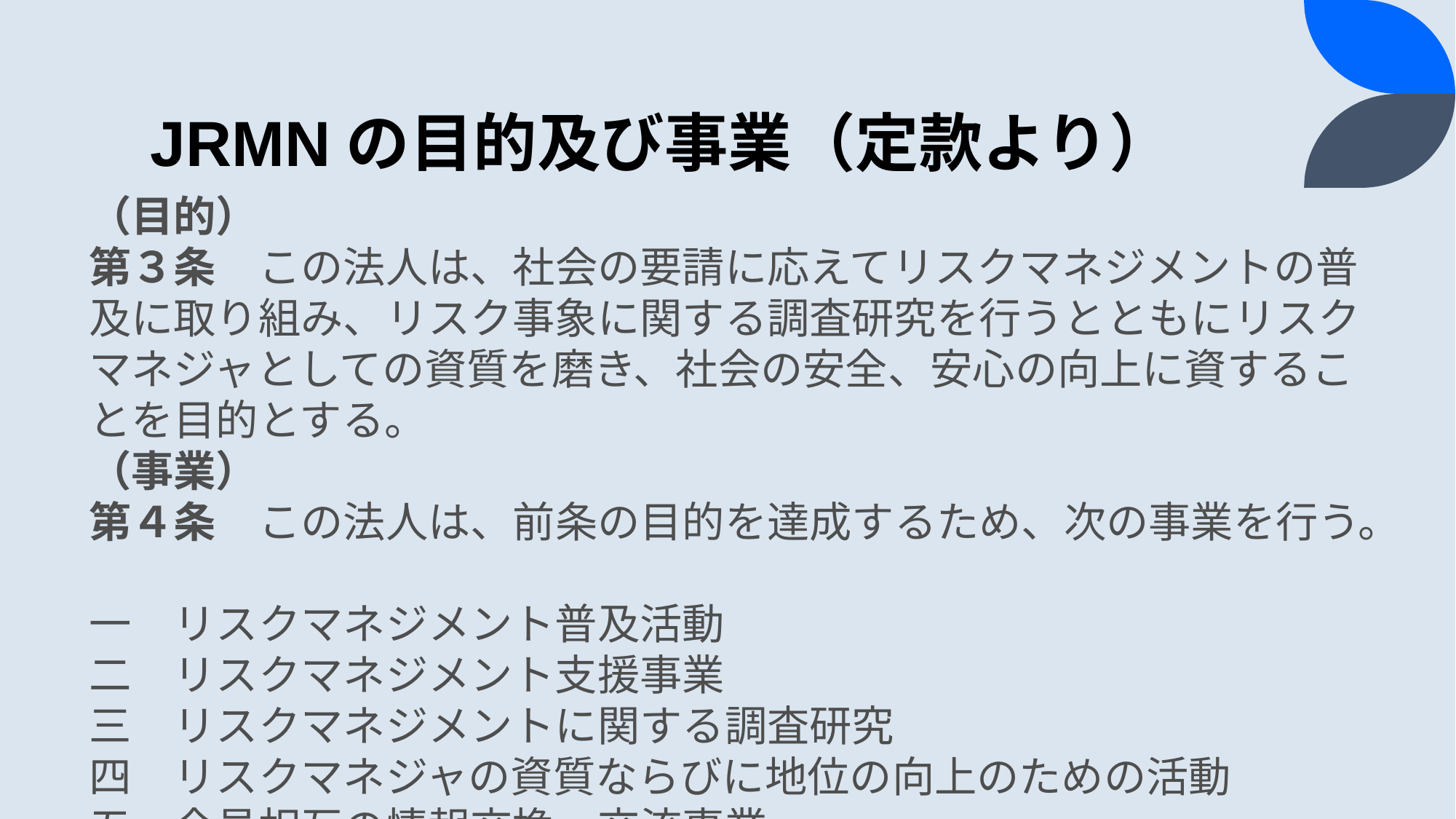

# JRMNの目的及び事業（定款より）
（目的）
第３条　この法人は、社会の要請に応えてリスクマネジメントの普及に取り組み、リスク事象に関する調査研究を行うとともにリスクマネジャとしての資質を磨き、社会の安全、安心の向上に資することを目的とする。
（事業）
第４条　この法人は、前条の目的を達成するため、次の事業を行う。
一　リスクマネジメント普及活動
二　リスクマネジメント支援事業
三　リスクマネジメントに関する調査研究
四　リスクマネジャの資質ならびに地位の向上のための活動
五　会員相互の情報交換・交流事業
六　その他前条の目的を達成するために必要な活動